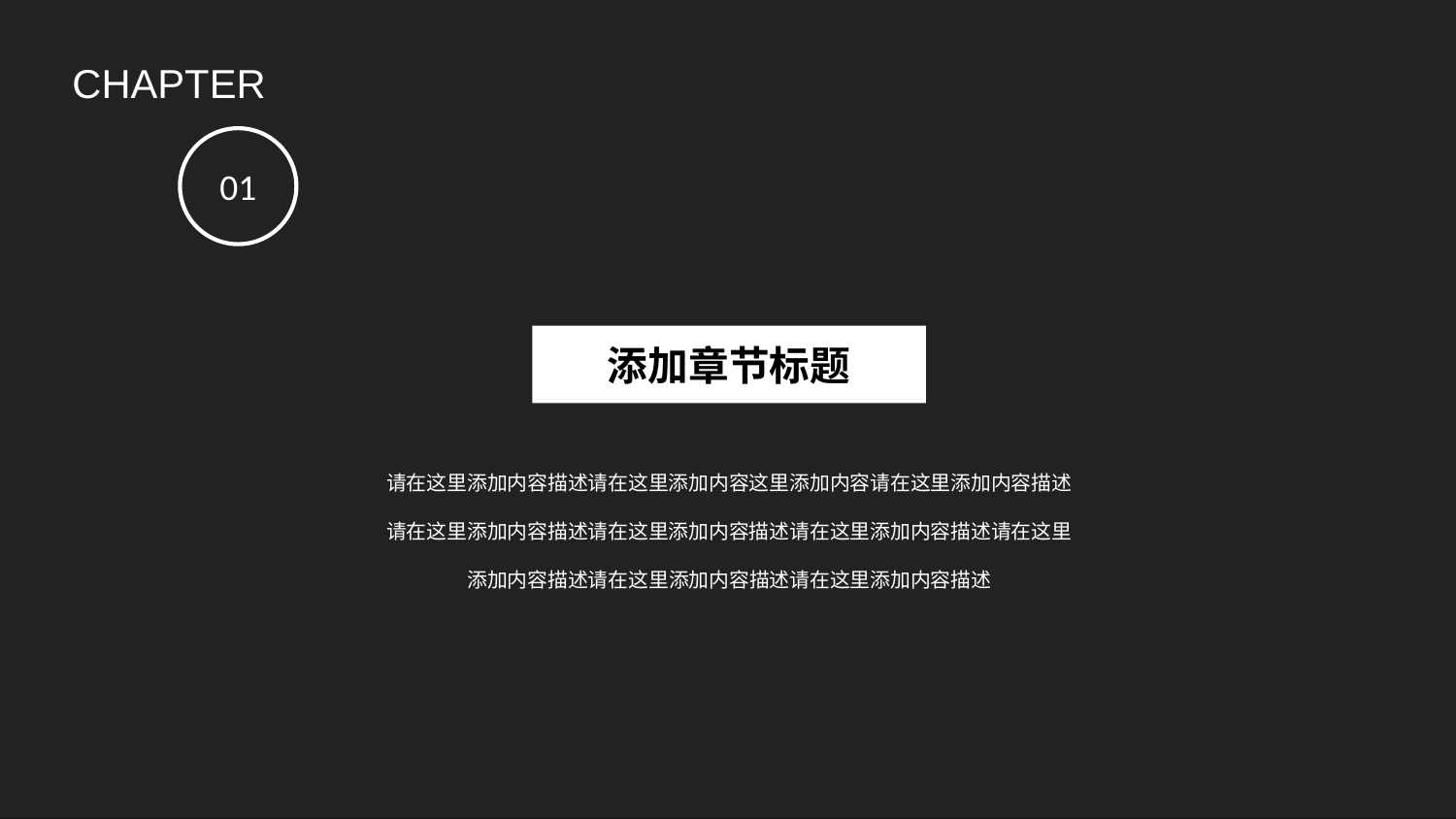

CHAPTER
01
添加章节标题
请在这里添加内容描述请在这里添加内容这里添加内容请在这里添加内容描述请在这里添加内容描述请在这里添加内容描述请在这里添加内容描述请在这里添加内容描述请在这里添加内容描述请在这里添加内容描述